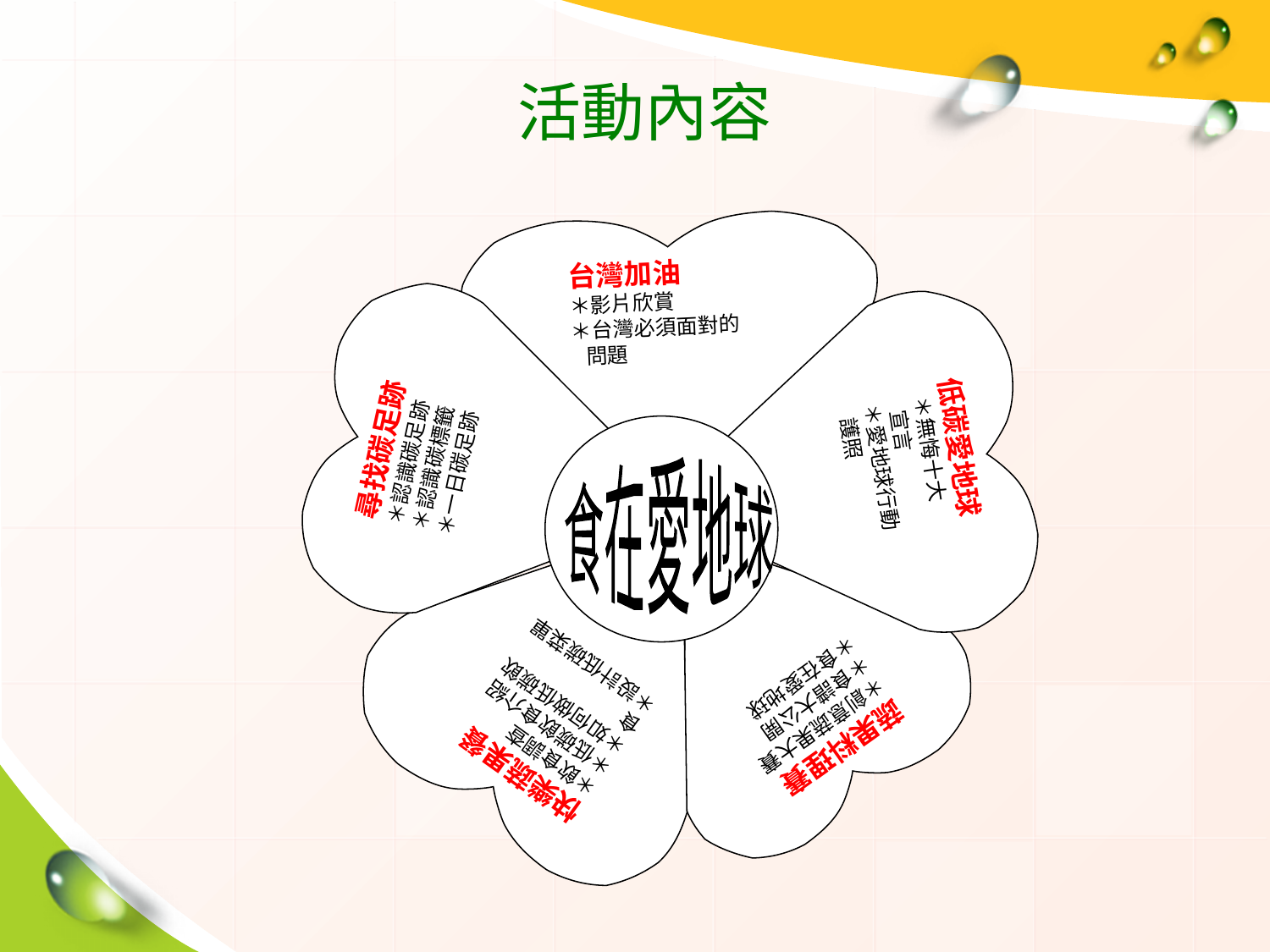

活動內容

台灣加油
＊影片欣賞
＊台灣必須面對的
  問題
尋找碳足跡
＊認識碳足跡
＊認識碳標籤
＊一日碳足跡
低碳愛地球
  ＊無悔十大
    宣言
  ＊愛地球行動
    護照

食在愛地球
快樂蔬果餐
＊飲食調查
＊低碳飲食介紹
＊如何做低碳飲食
＊設計低碳菜單

蔬果料理賽
＊創意蔬果大賽
＊食譜大公開
＊食在愛地球